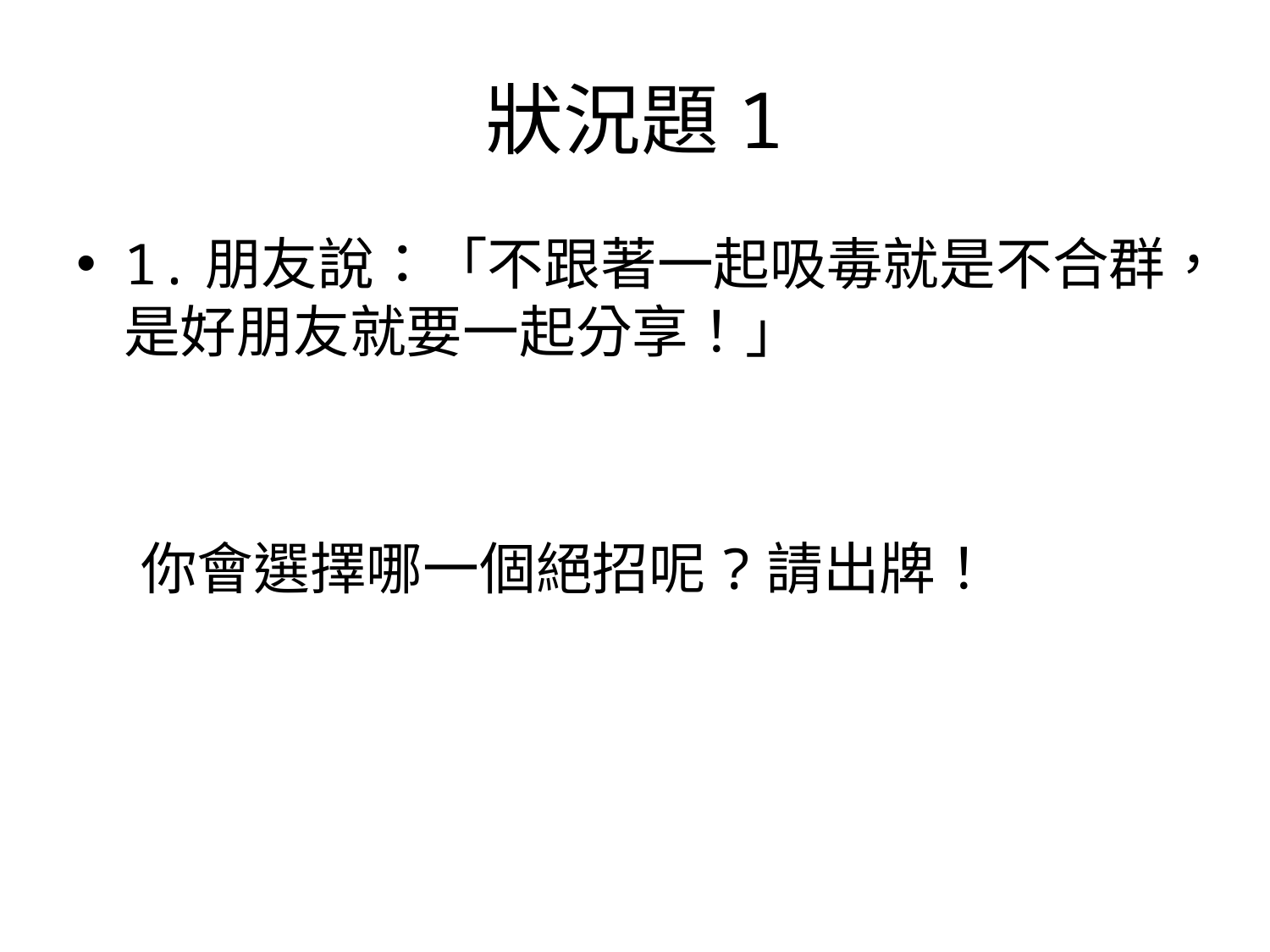

# 狀況題1
1.朋友說：「不跟著一起吸毒就是不合群，是好朋友就要一起分享！」

    你會選擇哪一個絕招呢?請出牌！